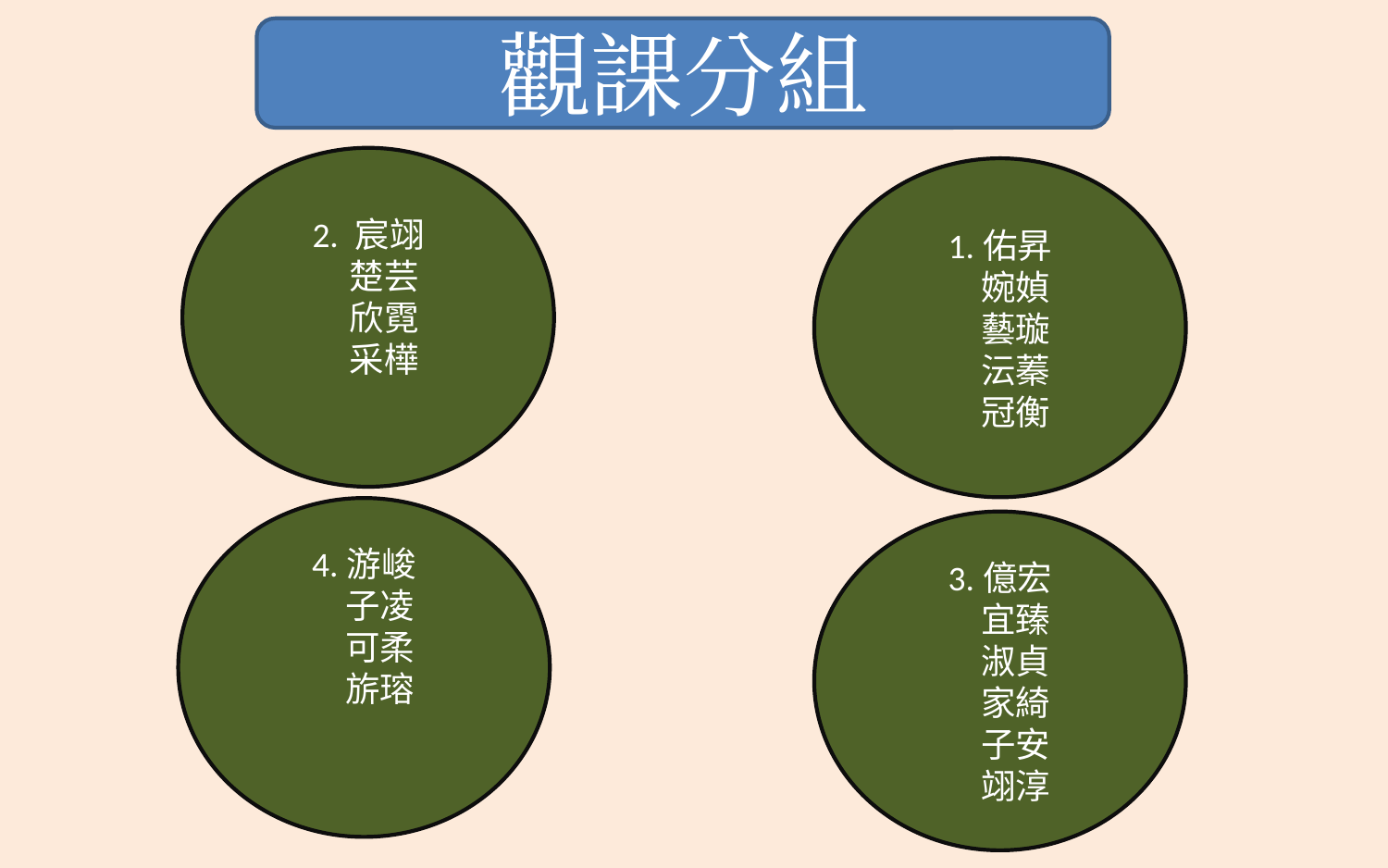

觀課分組
2. 宸翊
   楚芸
   欣霓
   采樺

1.佑昇
   婉媜
   藝璇
   沄蓁
   冠衡
4.游峻
   子凌
   可柔
   旂瑢

3.億宏
   宜臻
   淑貞
   家綺
   子安
   翊淳